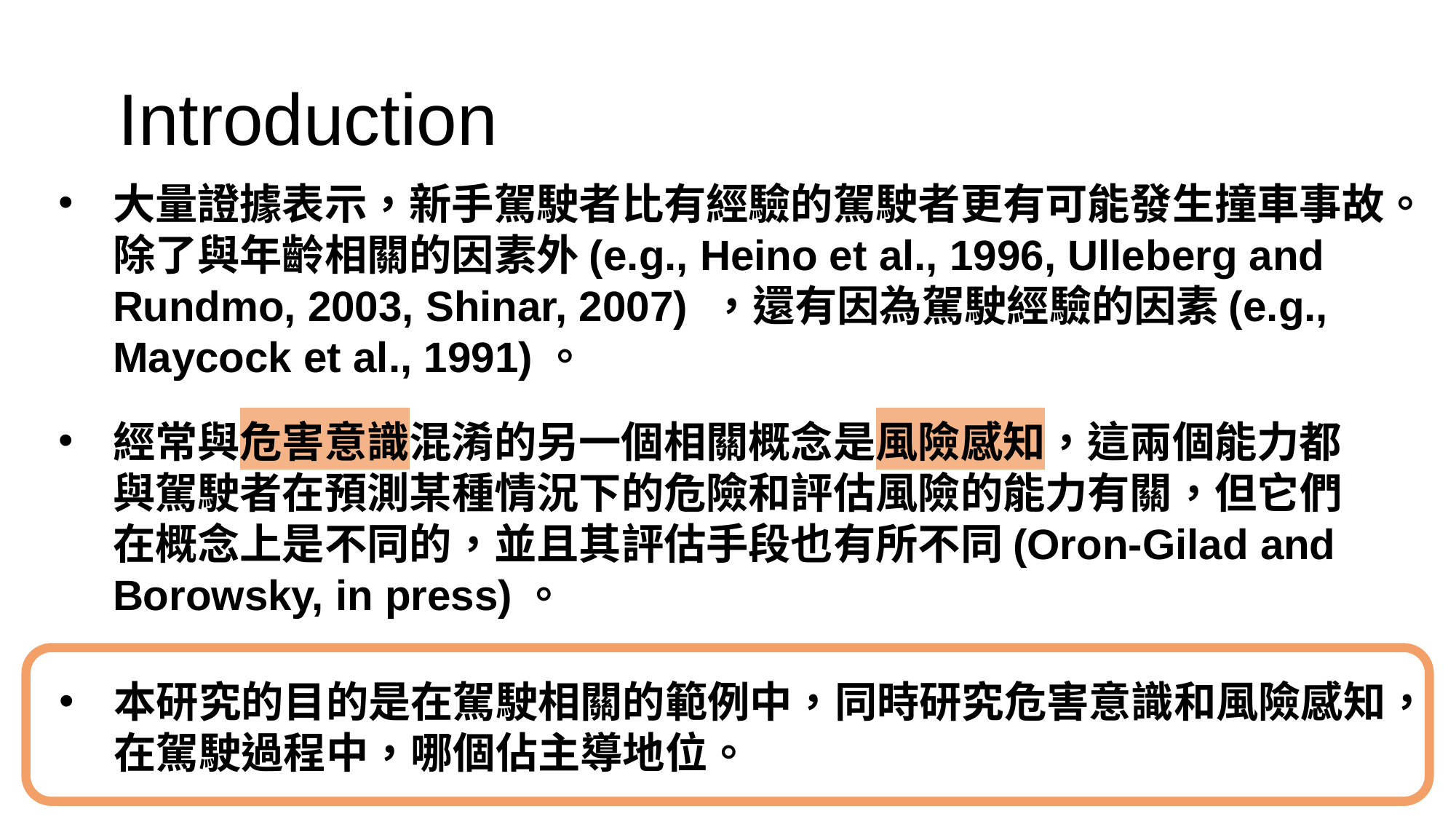

Introduction
大量證據表示，新手駕駛者比有經驗的駕駛者更有可能發生撞車事故。除了與年齡相關的因素外(e.g., Heino et al., 1996, Ulleberg and Rundmo, 2003, Shinar, 2007) ，還有因為駕駛經驗的因素(e.g., Maycock et al., 1991)。
經常與危害意識混淆的另一個相關概念是風險感知，這兩個能力都與駕駛者在預測某種情況下的危險和評估風險的能力有關，但它們在概念上是不同的，並且其評估手段也有所不同(Oron-Gilad and Borowsky, in press)。

本研究的目的是在駕駛相關的範例中，同時研究危害意識和風險感知，在駕駛過程中，哪個佔主導地位。